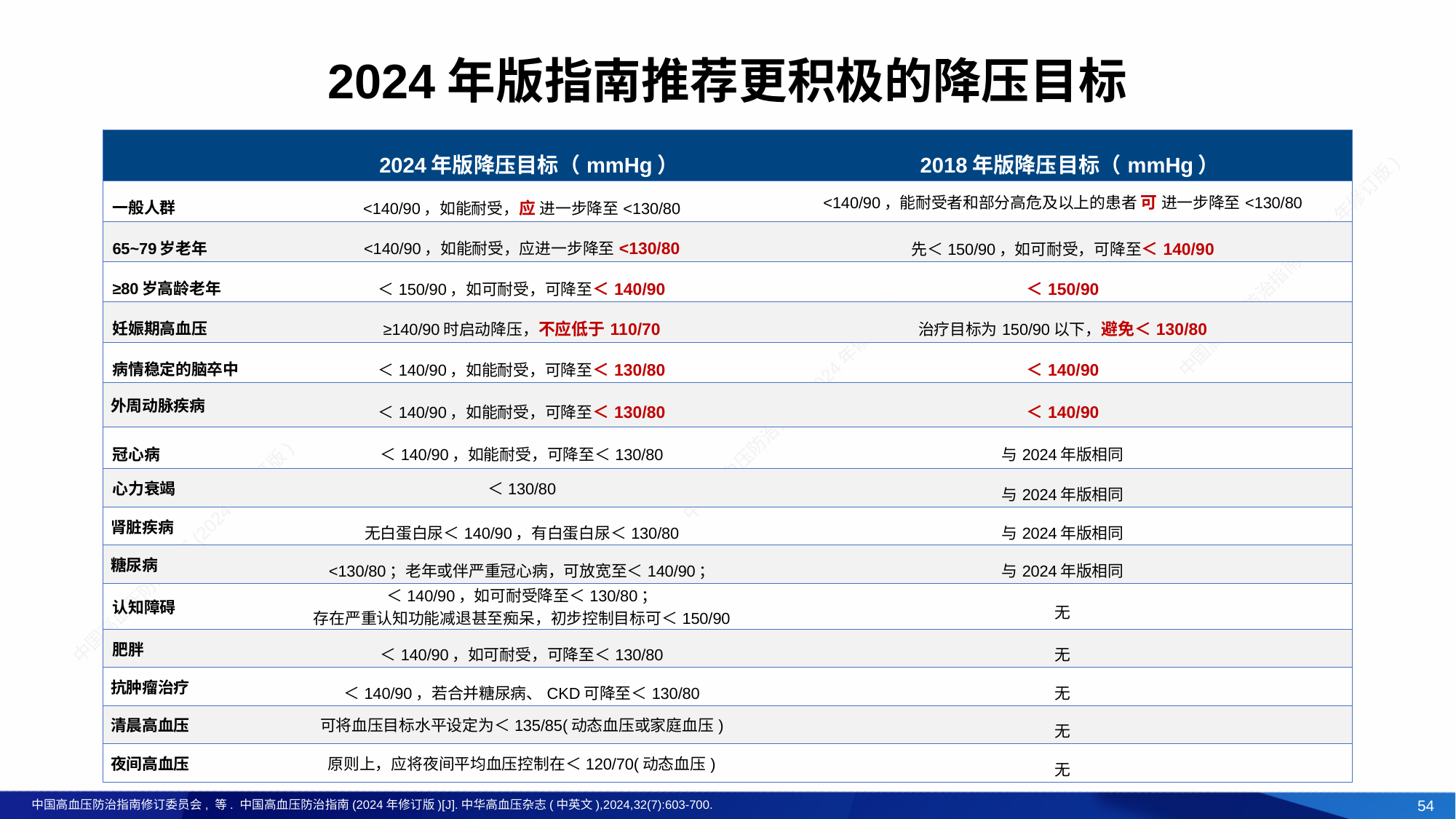

# 2024年版指南推荐更积极的降压目标
|  | 2024年版降压目标（mmHg） | 2018年版降压目标（mmHg） |
| --- | --- | --- |
| 一般人群 | <140/90，如能耐受，应 进一步降至<130/80 | <140/90，能耐受者和部分高危及以上的患者 可 进一步降至<130/80 |
| 65~79岁老年 | <140/90，如能耐受，应进一步降至<130/80 | 先＜150/90，如可耐受，可降至＜140/90 |
| ≥80岁高龄老年 | ＜150/90，如可耐受，可降至＜140/90 | ＜150/90 |
| 妊娠期高血压 | ≥140/90时启动降压，不应低于110/70 | 治疗目标为150/90以下，避免＜130/80 |
| 病情稳定的脑卒中 | ＜140/90，如能耐受，可降至＜130/80 | ＜140/90 |
| 外周动脉疾病 | ＜140/90，如能耐受，可降至＜130/80 | ＜140/90 |
| 冠心病 | ＜140/90，如能耐受，可降至＜130/80 | 与2024年版相同 |
| 心力衰竭 | ＜130/80 | 与2024年版相同 |
| 肾脏疾病 | 无白蛋白尿＜140/90，有白蛋白尿＜130/80 | 与2024年版相同 |
| 糖尿病 | <130/80；老年或伴严重冠心病，可放宽至＜140/90； | 与2024年版相同 |
| 认知障碍 | ＜140/90，如可耐受降至＜130/80； 存在严重认知功能减退甚至痴呆，初步控制目标可＜150/90 | 无 |
| 肥胖 | ＜140/90，如可耐受，可降至＜130/80 | 无 |
| 抗肿瘤治疗 | ＜140/90，若合并糖尿病、CKD可降至＜130/80 | 无 |
| 清晨高血压 | 可将血压目标水平设定为＜135/85(动态血压或家庭血压) | 无 |
| 夜间高血压 | 原则上，应将夜间平均血压控制在＜120/70(动态血压) | 无 |